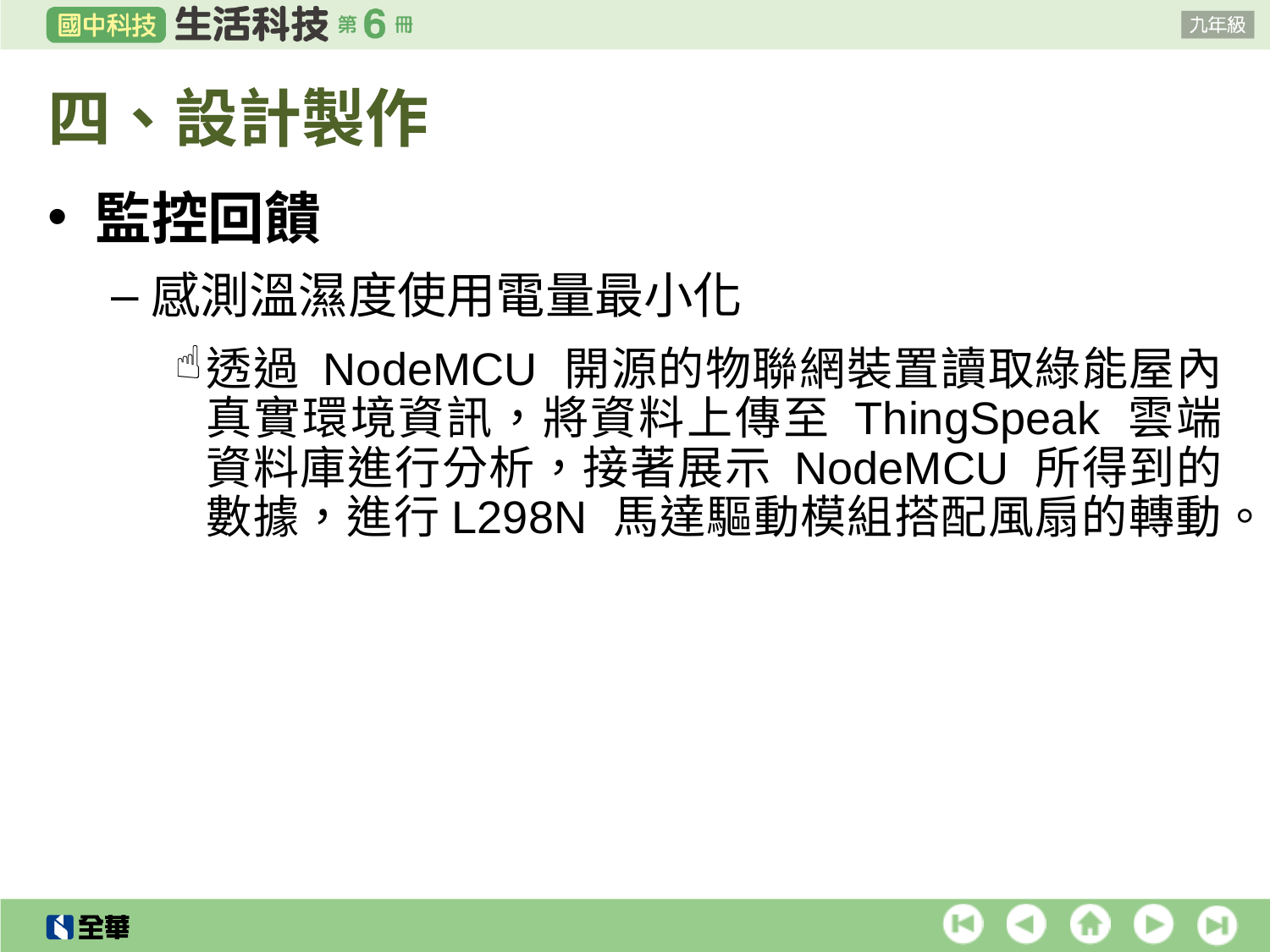

# 四、設計製作
監控回饋
感測溫濕度使用電量最小化
透過 NodeMCU 開源的物聯網裝置讀取綠能屋內真實環境資訊，將資料上傳至 ThingSpeak 雲端資料庫進行分析，接著展示 NodeMCU 所得到的數據，進行L298N 馬達驅動模組搭配風扇的轉動。